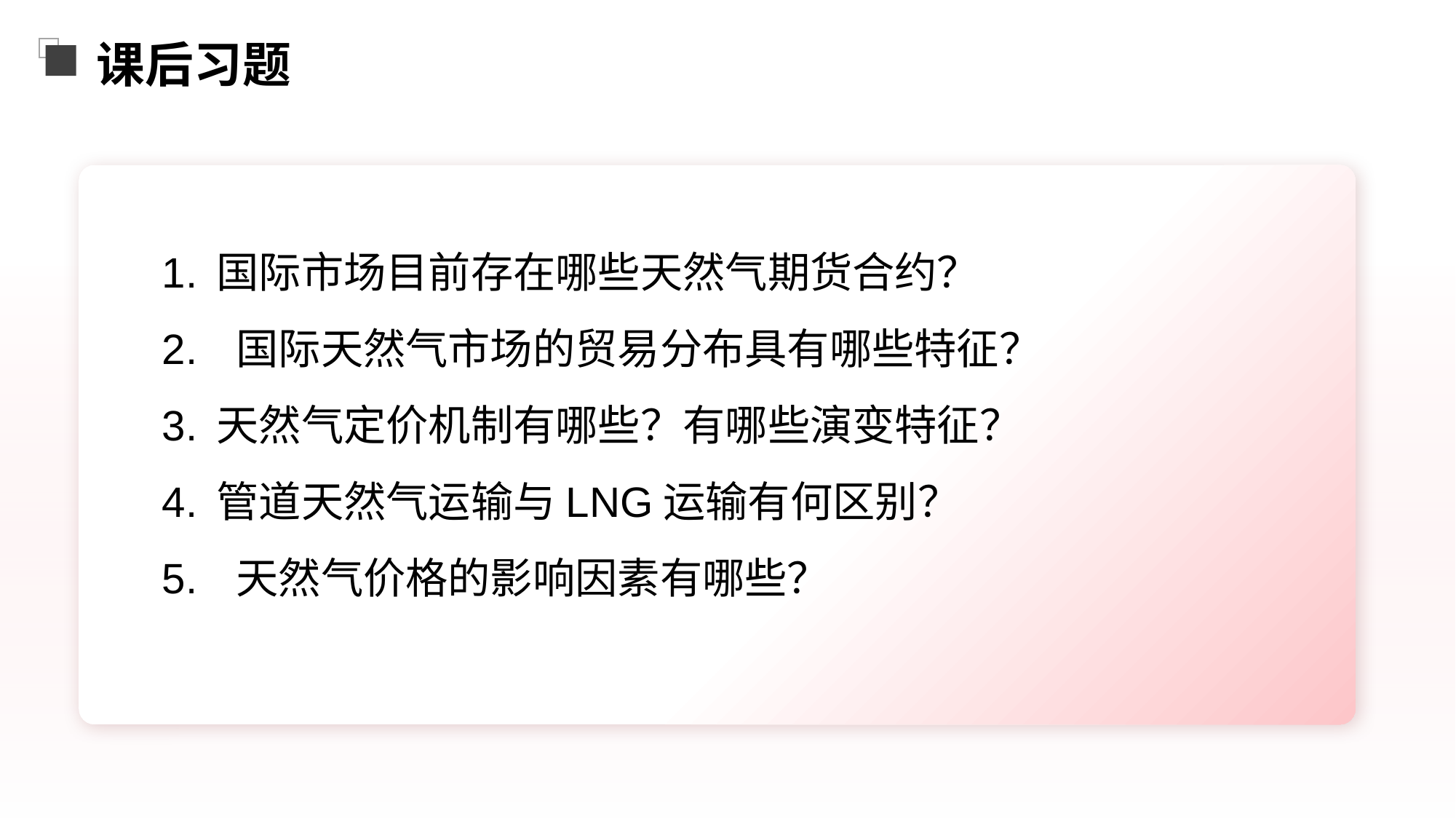

课后习题

国际市场目前存在哪些天然气期货合约？
 国际天然气市场的贸易分布具有哪些特征？
天然气定价机制有哪些？有哪些演变特征？
管道天然气运输与LNG运输有何区别？
 天然气价格的影响因素有哪些？